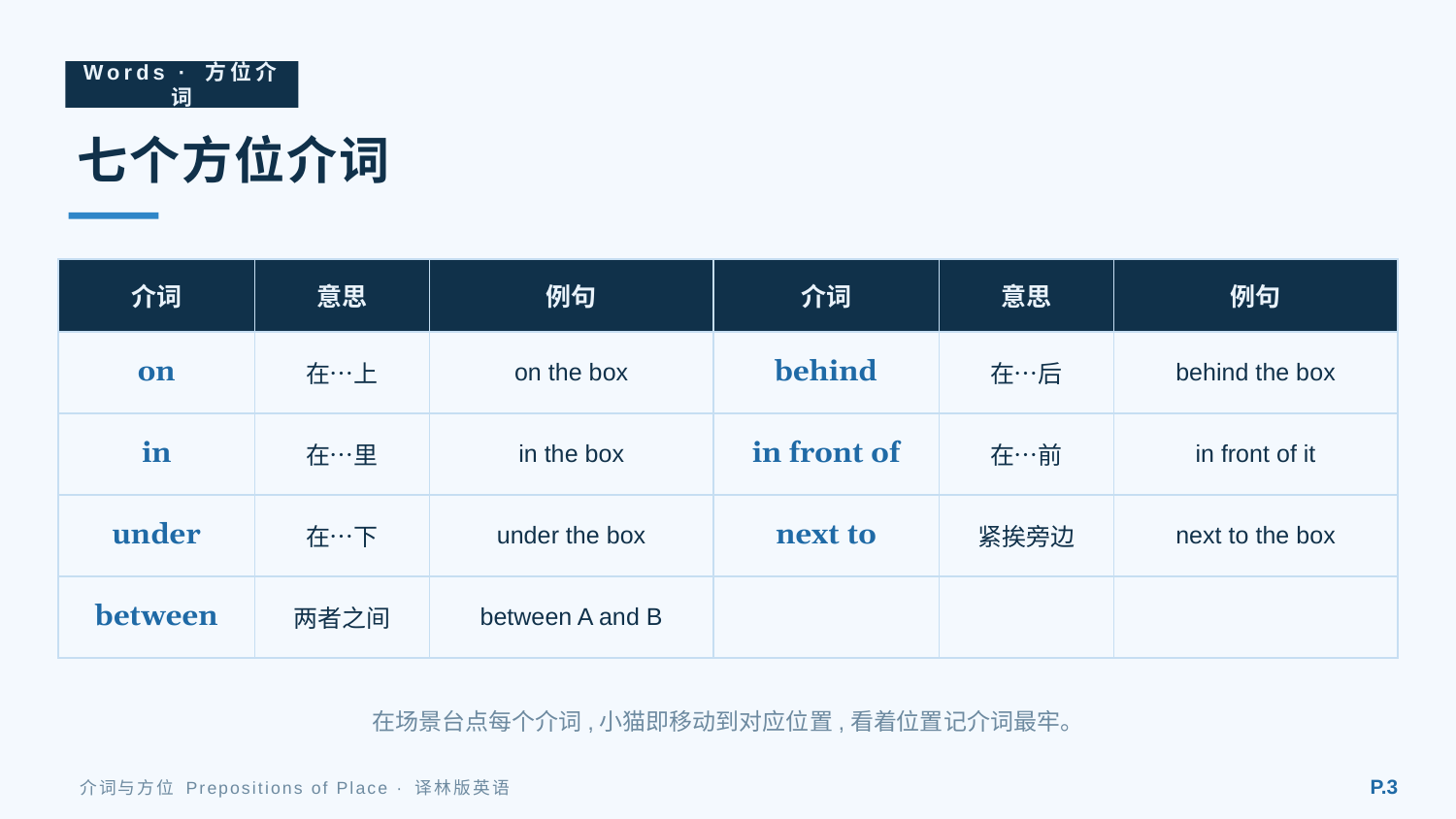

Words · 方位介词

七个方位介词

| 介词 | 意思 | 例句 | 介词 | 意思 | 例句 |
| --- | --- | --- | --- | --- | --- |
| on | 在…上 | on the box | behind | 在…后 | behind the box |
| in | 在…里 | in the box | in front of | 在…前 | in front of it |
| under | 在…下 | under the box | next to | 紧挨旁边 | next to the box |
| between | 两者之间 | between A and B |  |  |  |
在场景台点每个介词,小猫即移动到对应位置,看着位置记介词最牢。
P.3
介词与方位 Prepositions of Place · 译林版英语